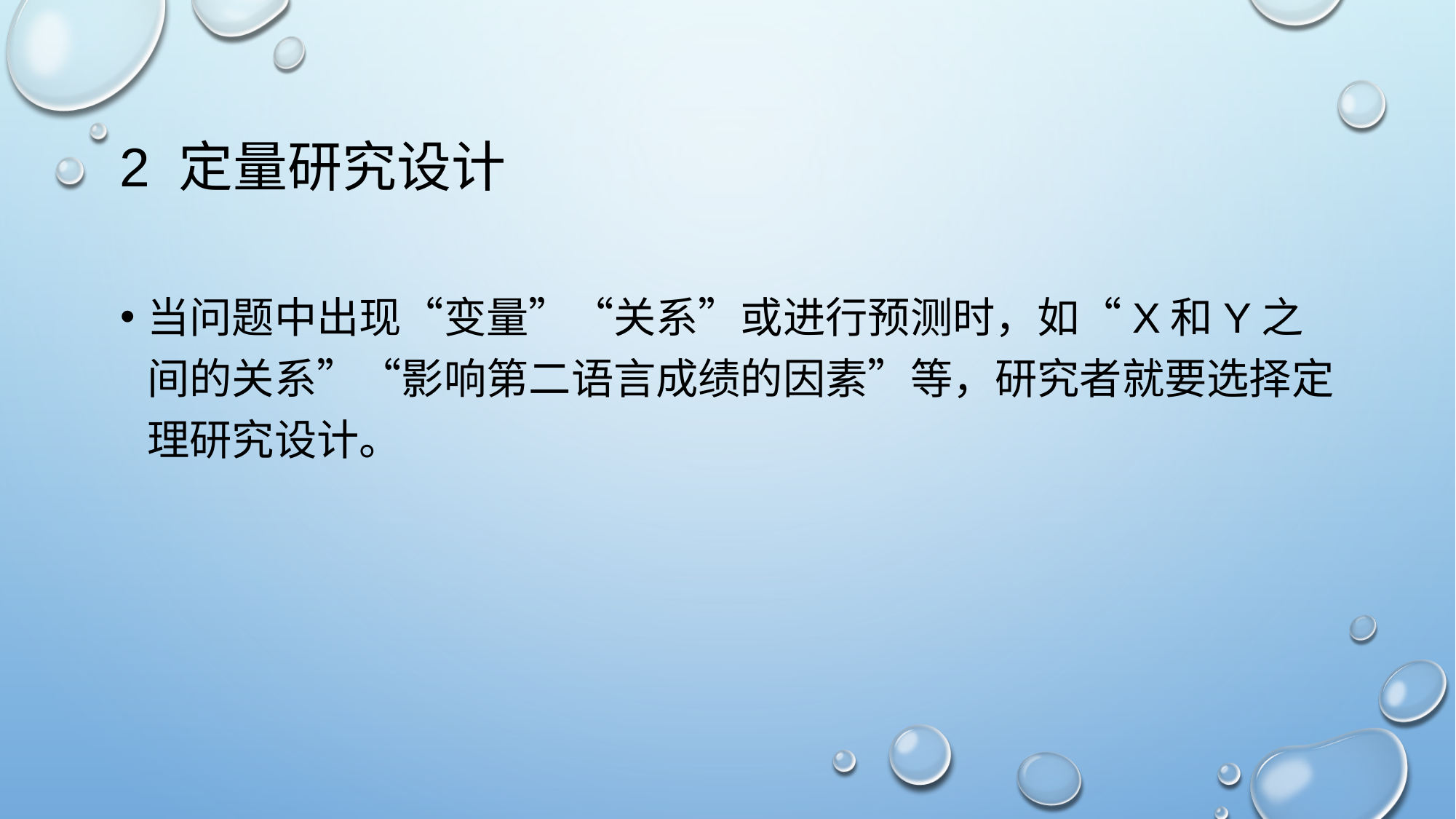

# 2 定量研究设计
当问题中出现“变量”“关系”或进行预测时，如“X和Y之间的关系”“影响第二语言成绩的因素”等，研究者就要选择定理研究设计。